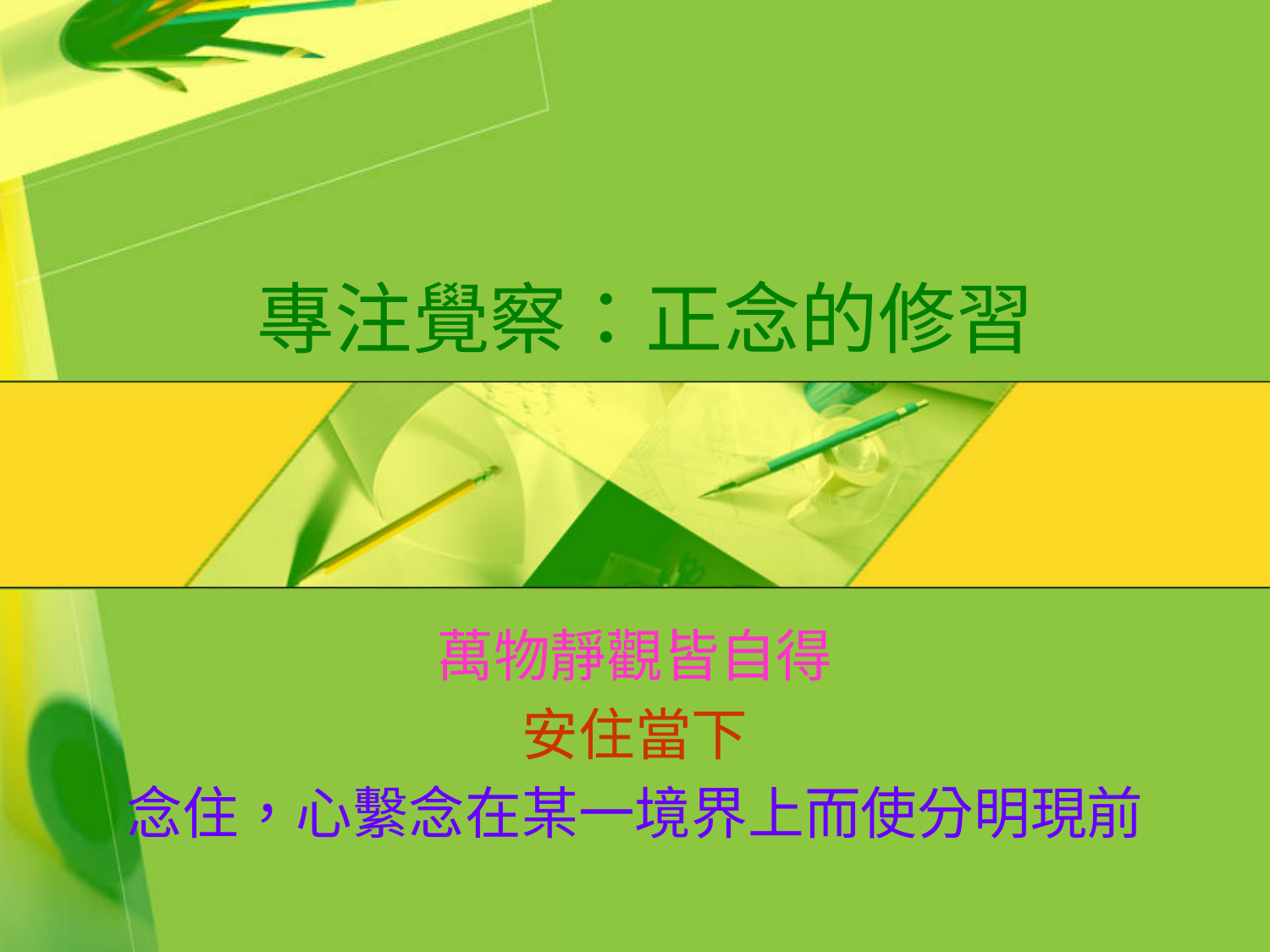

# 專注覺察：正念的修習
萬物靜觀皆自得
安住當下
念住，心繫念在某一境界上而使分明現前